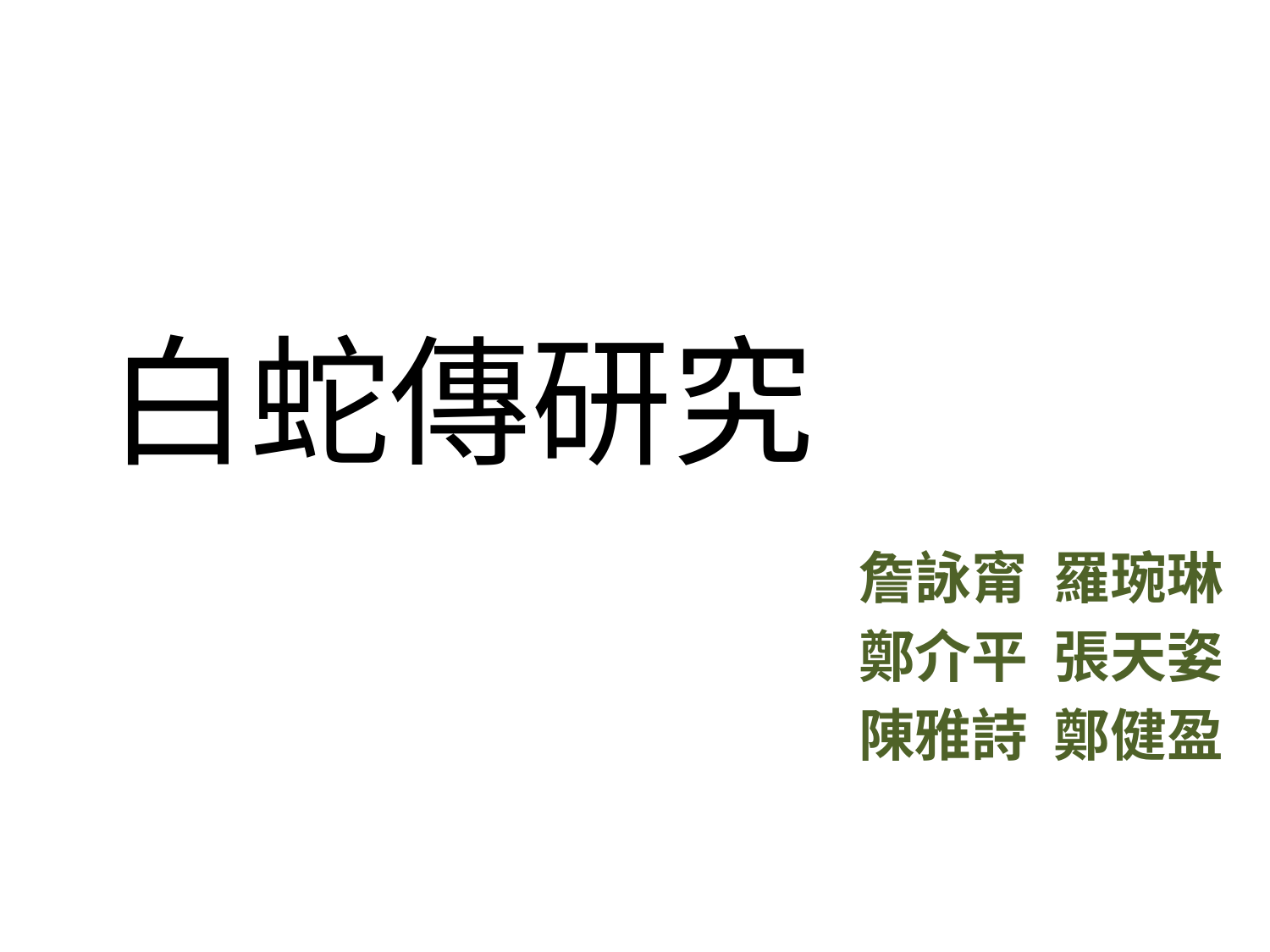

# 白蛇傳研究
詹詠甯  羅琬琳
鄭介平  張天姿
陳雅詩  鄭健盈